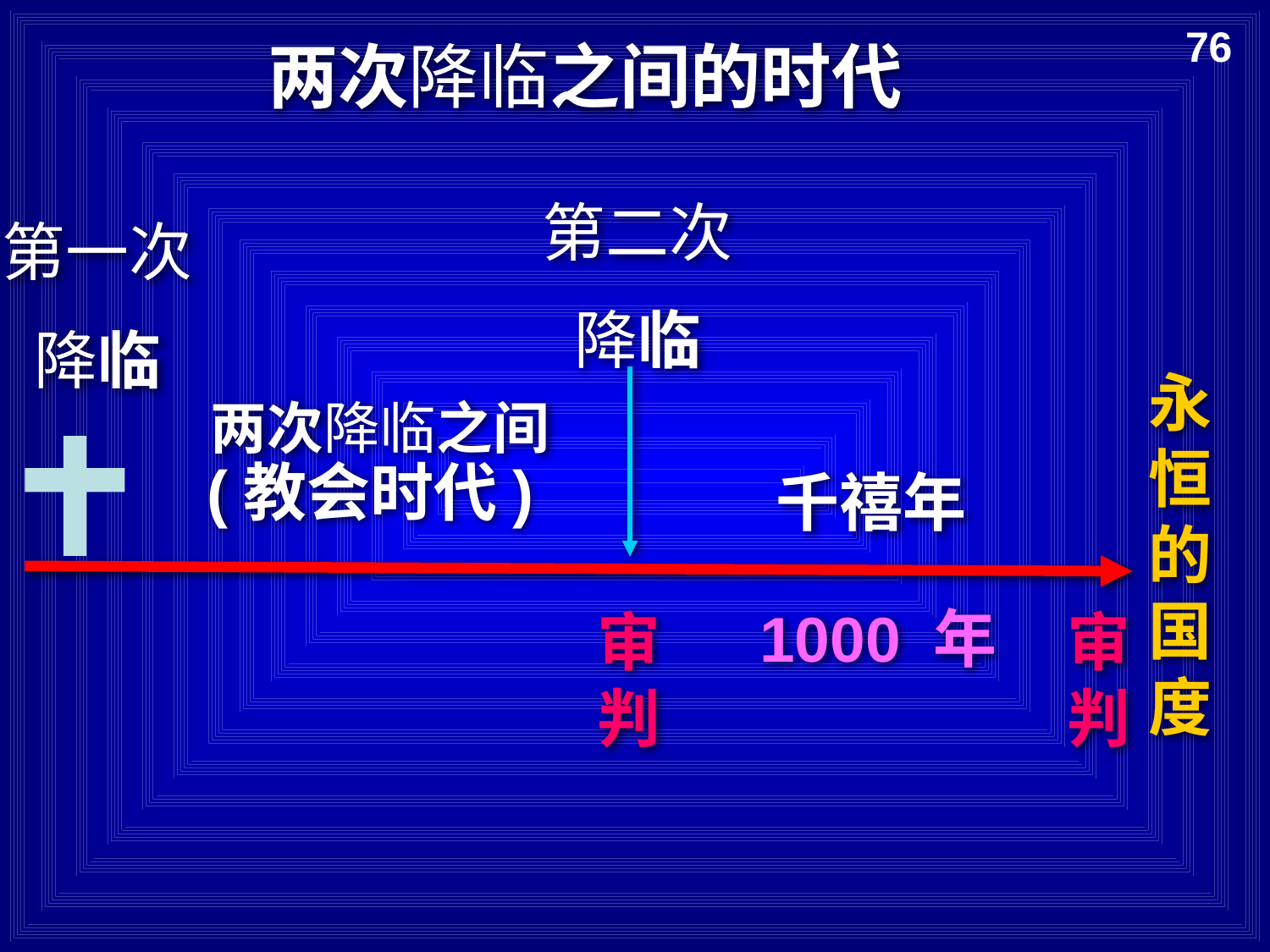

76
两次降临之间的时代
第二次
降临
第一次
降临
永恒的国度

两次降临之间

(教会时代)
千禧年

1000 年
审判
审判